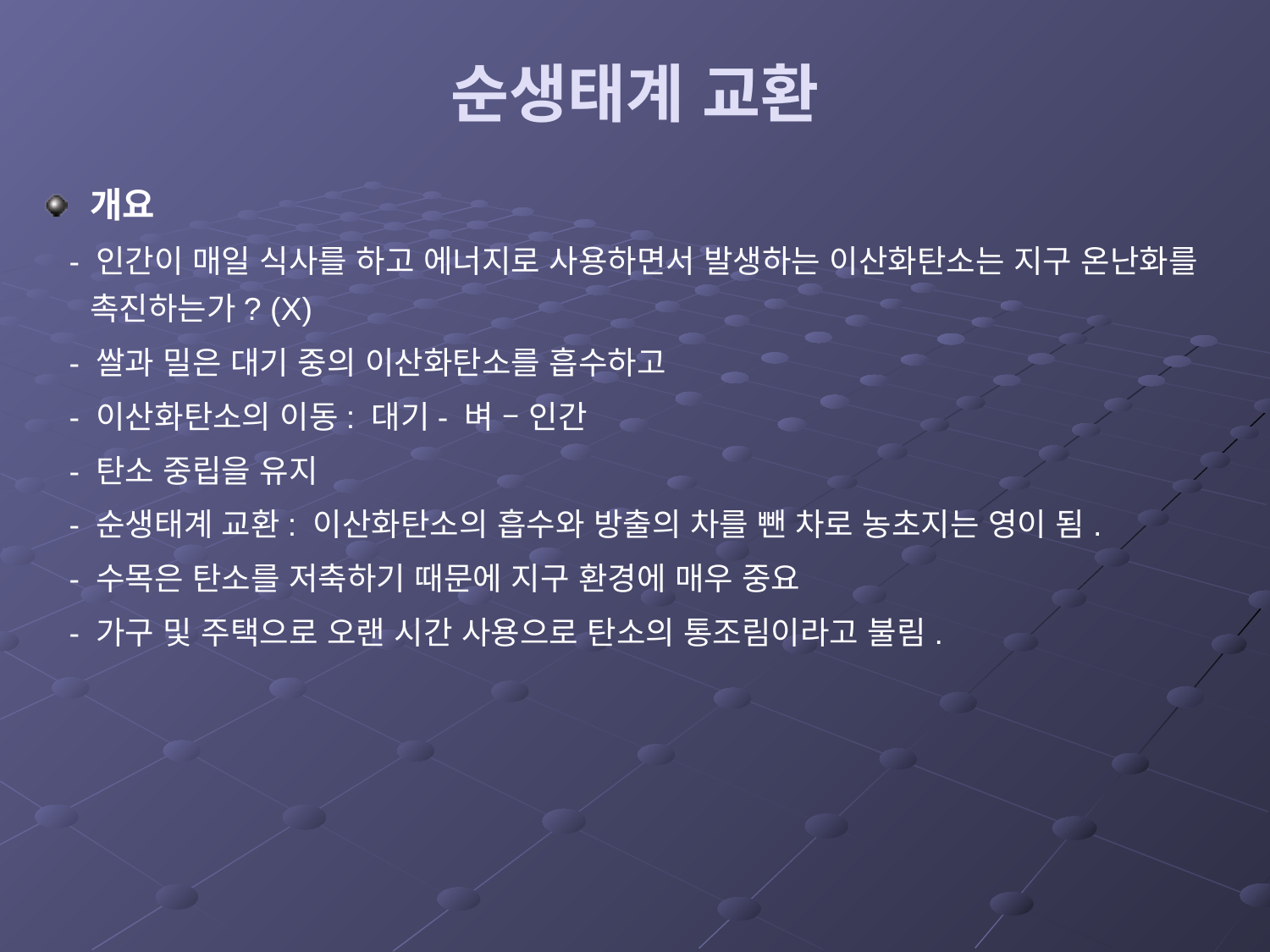

# 순생태계 교환
개요
   - 인간이 매일 식사를 하고 에너지로 사용하면서 발생하는 이산화탄소는 지구 온난화를 촉진하는가? (X)
   - 쌀과 밀은 대기 중의 이산화탄소를 흡수하고
   - 이산화탄소의 이동: 대기- 벼 – 인간
   - 탄소 중립을 유지
   - 순생태계 교환: 이산화탄소의 흡수와 방출의 차를 뺀 차로 농초지는 영이 됨.
   - 수목은 탄소를 저축하기 때문에 지구 환경에 매우 중요
   - 가구 및 주택으로 오랜 시간 사용으로 탄소의 통조림이라고 불림.